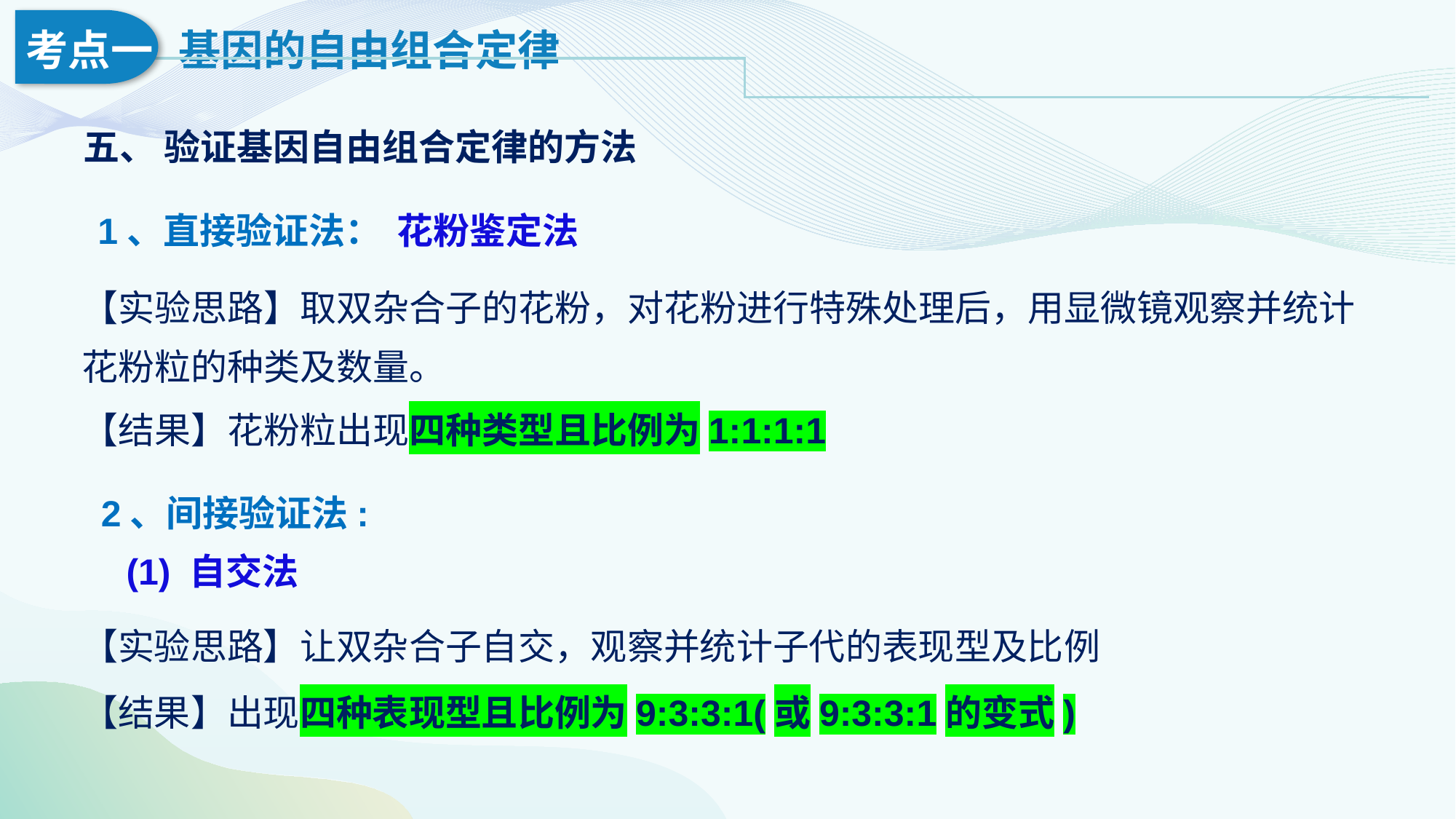

五、 验证基因自由组合定律的方法
1、直接验证法：
花粉鉴定法
【实验思路】取双杂合子的花粉，对花粉进行特殊处理后，用显微镜观察并统计花粉粒的种类及数量。
【结果】花粉粒出现四种类型且比例为1:1:1:1
2、间接验证法:

(1) 自交法
【实验思路】让双杂合子自交，观察并统计子代的表现型及比例
【结果】出现四种表现型且比例为9:3:3:1(或9:3:3:1的变式)